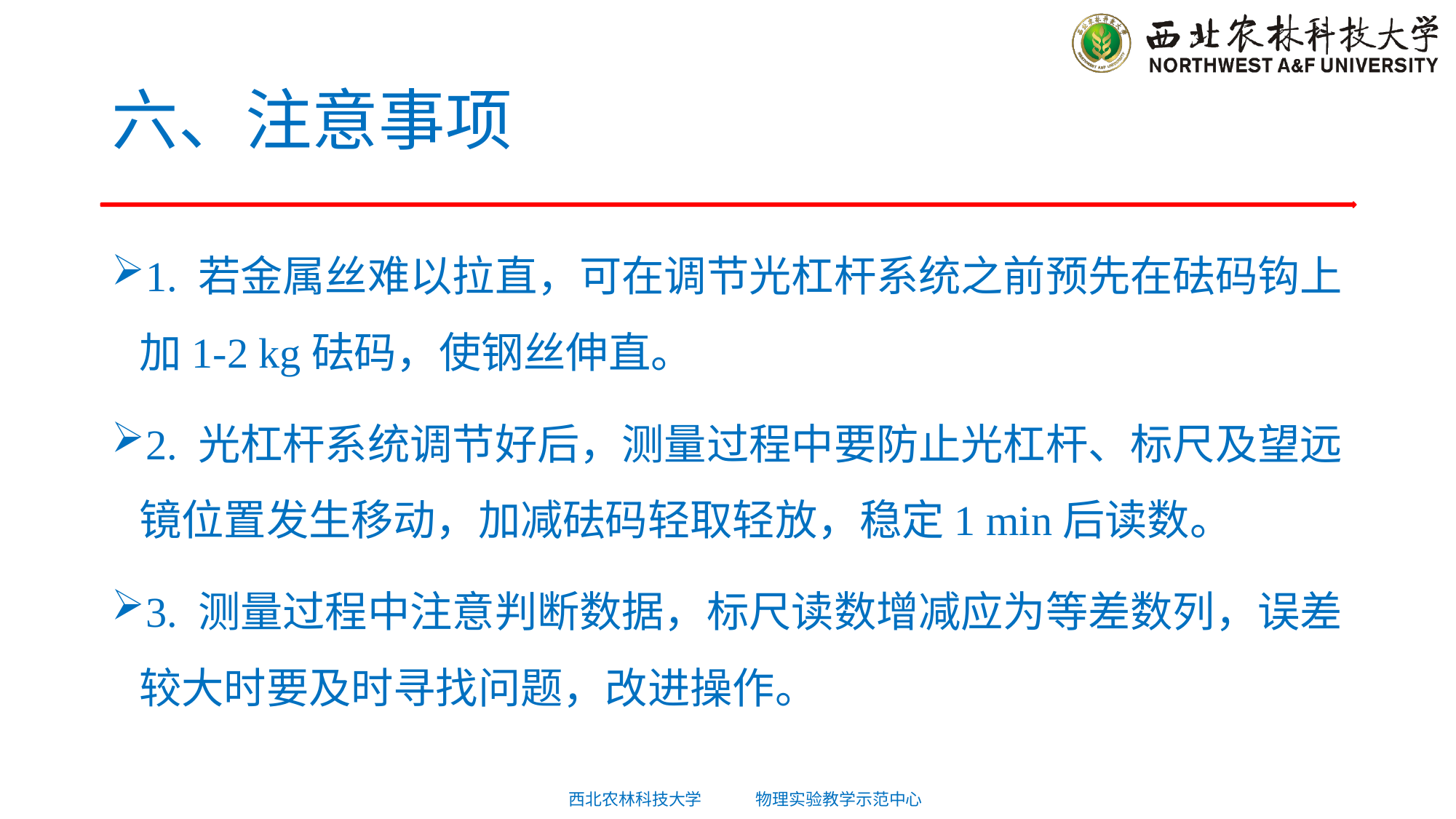

# 六、注意事项
1. 若金属丝难以拉直，可在调节光杠杆系统之前预先在砝码钩上加1-2 kg砝码，使钢丝伸直。
2. 光杠杆系统调节好后，测量过程中要防止光杠杆、标尺及望远镜位置发生移动，加减砝码轻取轻放，稳定1 min后读数。
3. 测量过程中注意判断数据，标尺读数增减应为等差数列，误差较大时要及时寻找问题，改进操作。